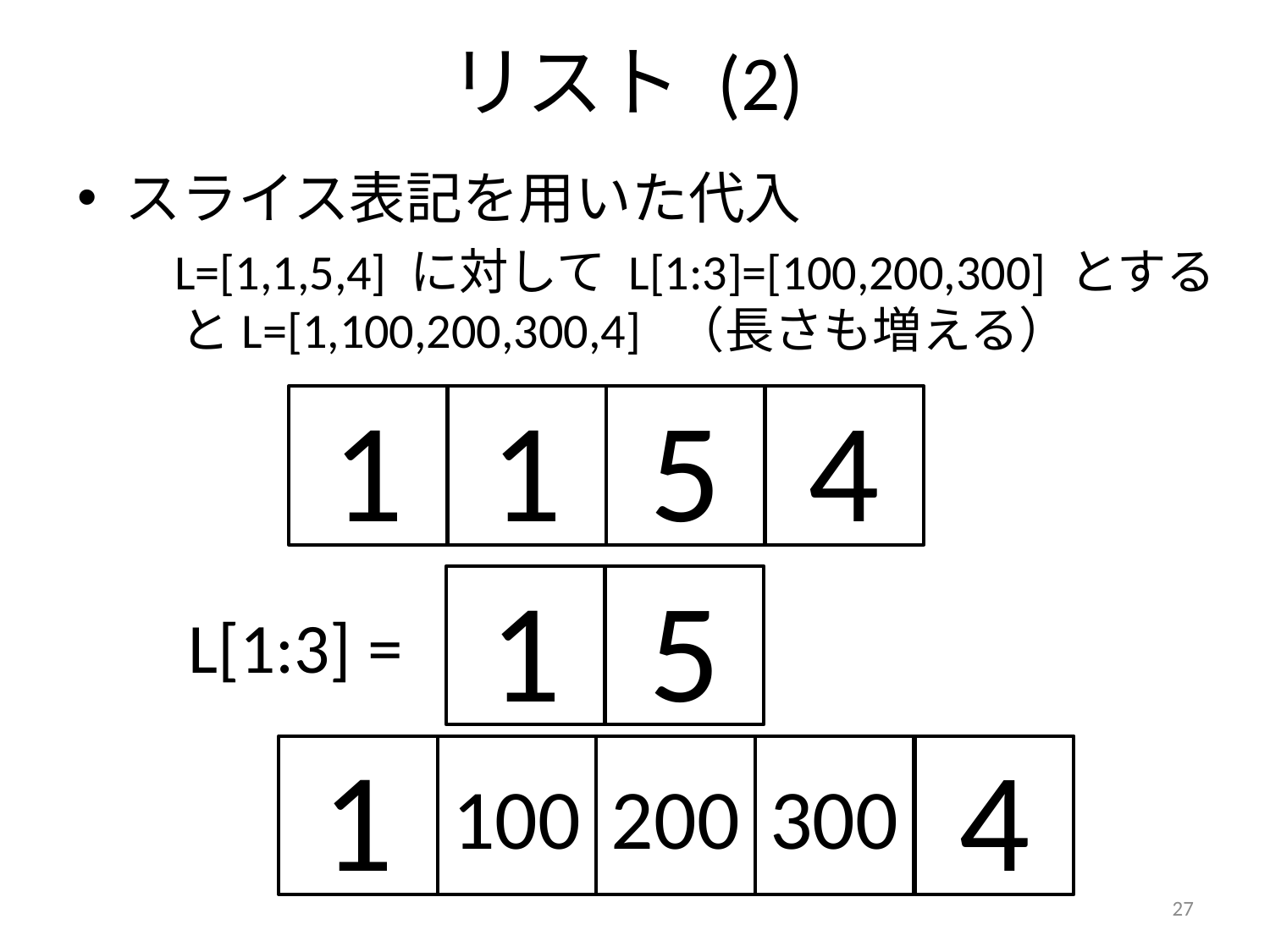

# リスト (2)
スライス表記を用いた代入
   L=[1,1,5,4] に対して L[1:3]=[100,200,300] とするとL=[1,100,200,300,4]  （長さも増える）
1
1
5
4
1
5
L[1:3] =
1
100
200
300
4
27